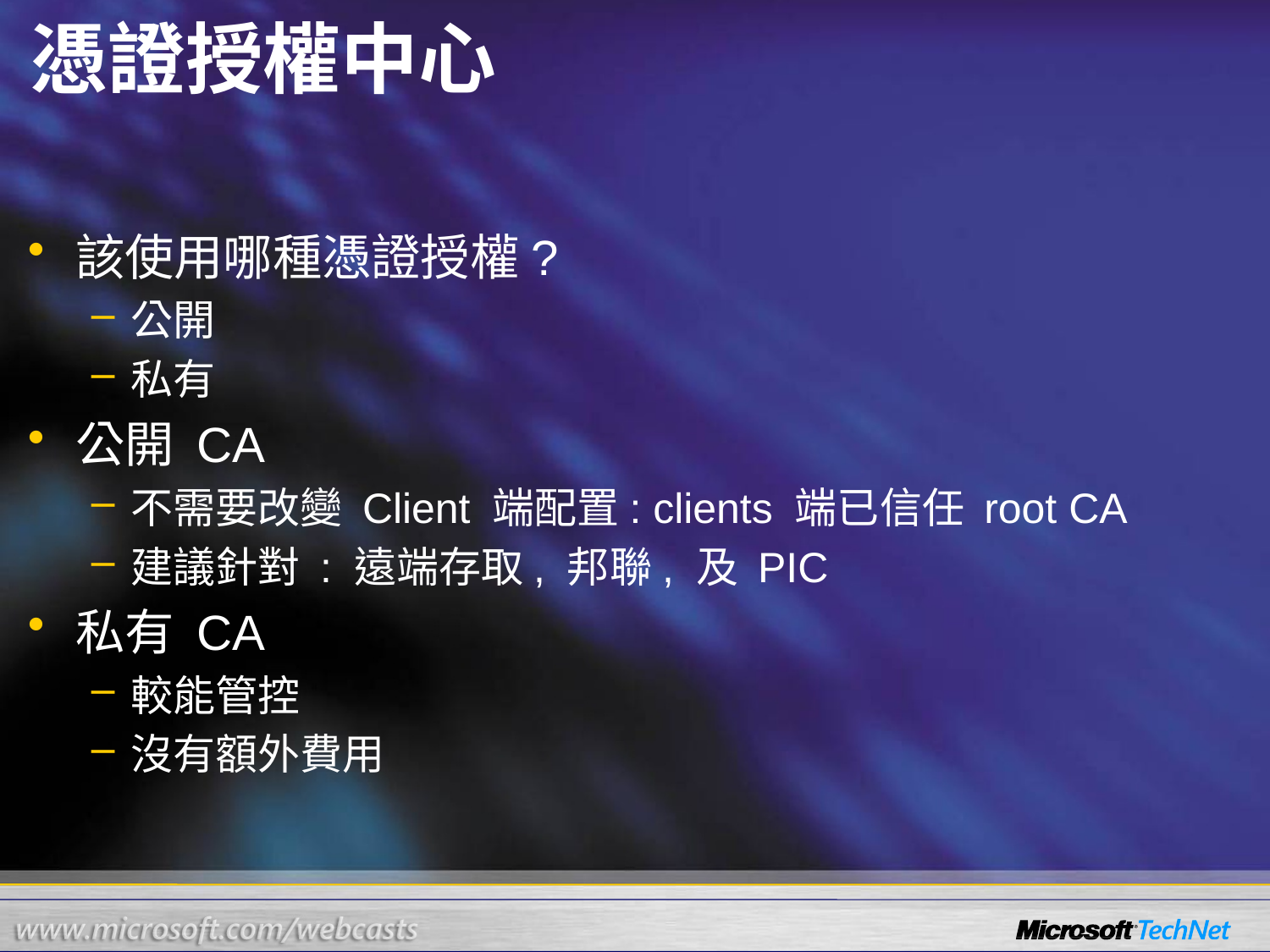

# 憑證授權中心
該使用哪種憑證授權?
公開
私有
公開 CA
不需要改變 Client 端配置: clients 端已信任 root CA
建議針對 : 遠端存取, 邦聯, 及 PIC
私有 CA
較能管控
沒有額外費用